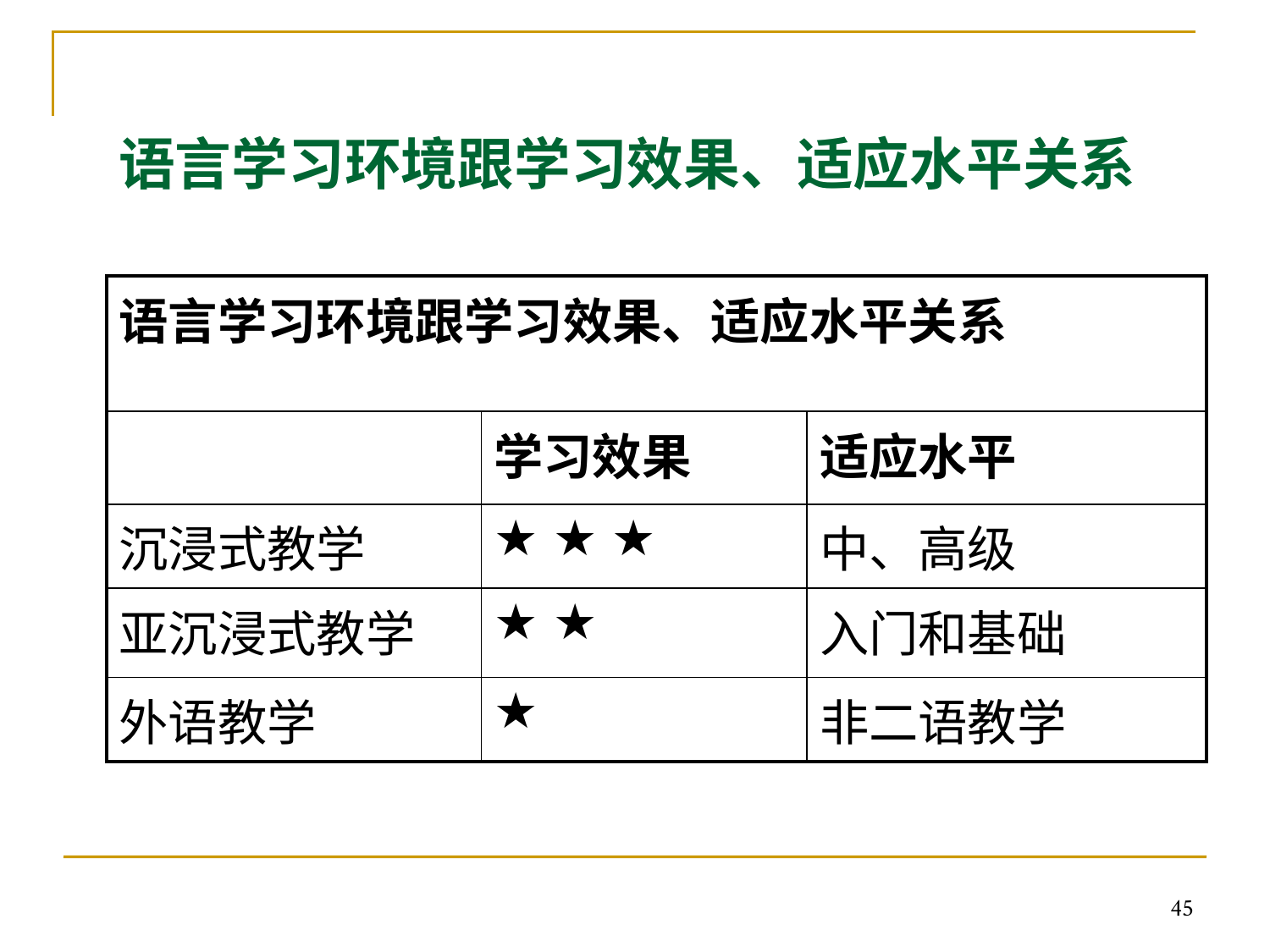

# 语言学习环境跟学习效果、适应水平关系
| 语言学习环境跟学习效果、适应水平关系 |  |  |
| --- | --- | --- |
|  | 学习效果 | 适应水平 |
| 沉浸式教学 | ★ ★ ★ | 中、高级 |
| 亚沉浸式教学 | ★ ★ | 入门和基础 |
| 外语教学 | ★ | 非二语教学 |
45